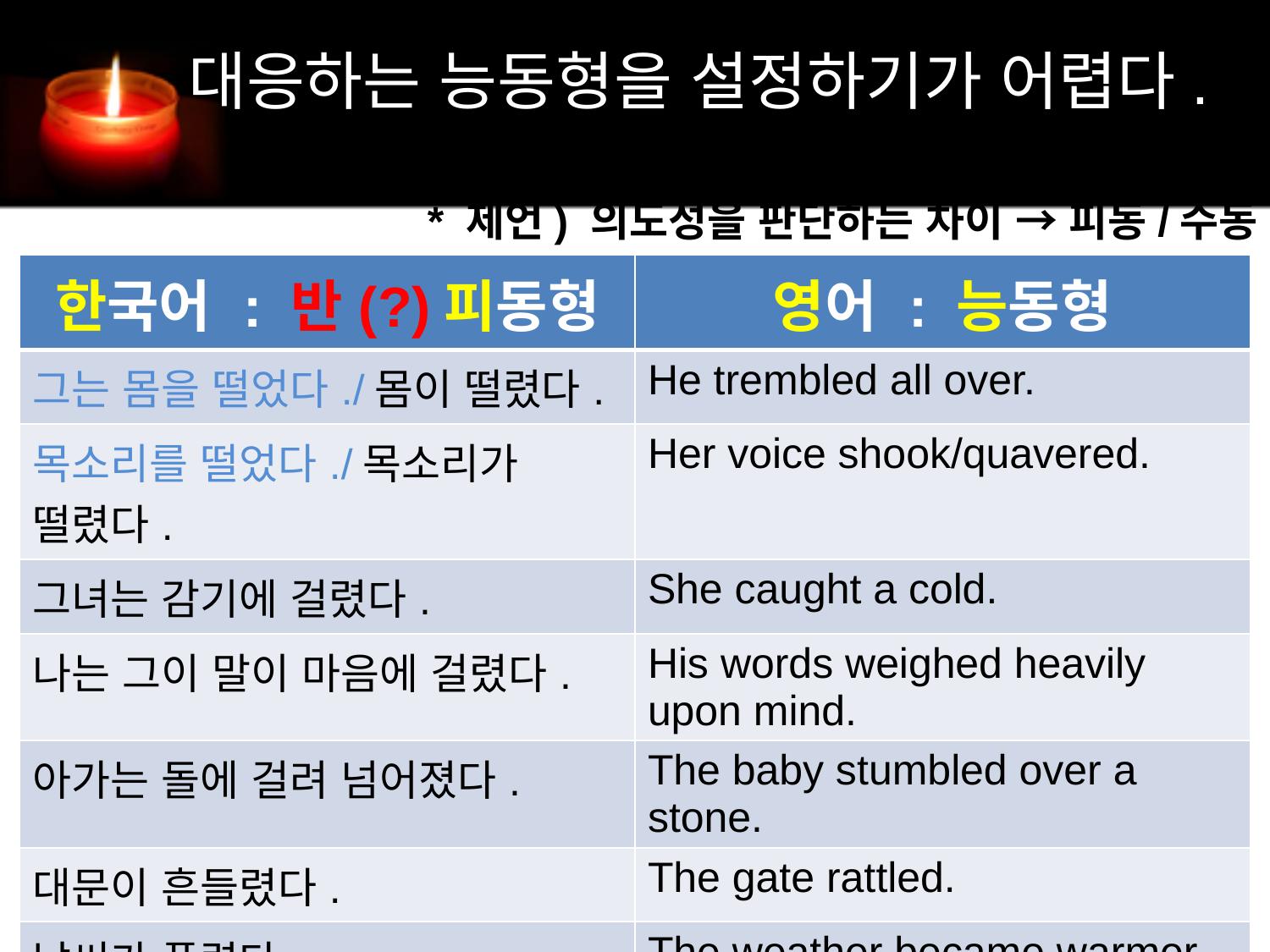

# 대응하는 능동형을 설정하기가 어렵다.
* 제언) 의도성을 판단하는 차이 → 피동/수동
| 한국어 : 반(?)피동형 | 영어 : 능동형 |
| --- | --- |
| 그는 몸을 떨었다./몸이 떨렸다. | He trembled all over. |
| 목소리를 떨었다./목소리가 떨렸다. | Her voice shook/quavered. |
| 그녀는 감기에 걸렸다. | She caught a cold. |
| 나는 그이 말이 마음에 걸렸다. | His words weighed heavily upon mind. |
| 아가는 돌에 걸려 넘어졌다. | The baby stumbled over a stone. |
| 대문이 흔들렸다. | The gate rattled. |
| 날씨가 풀렸다. | The weather became warmer. |